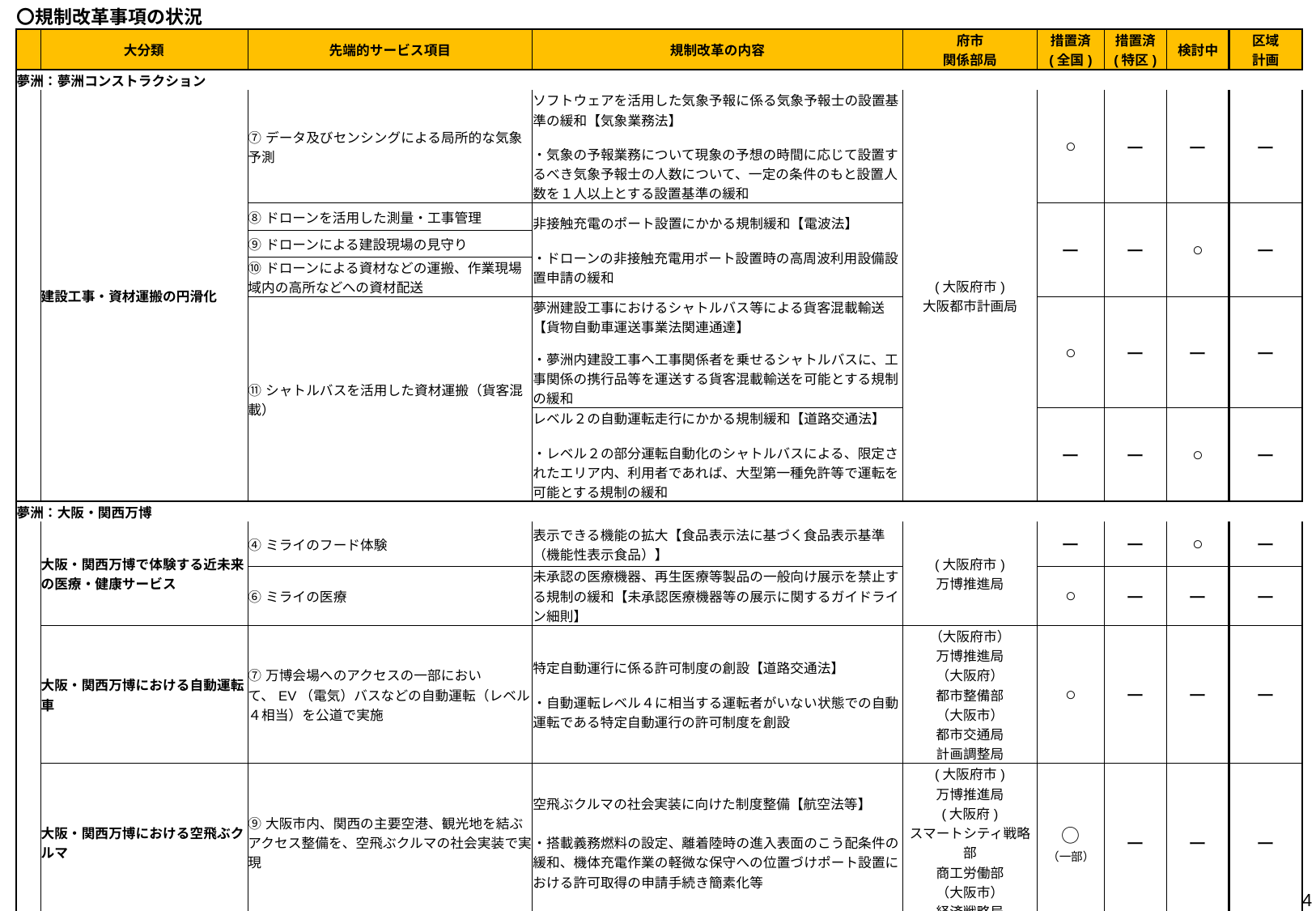

|  | 〇規制改革事項の状況 |  |  |  |  |  |  |  |  |
| --- | --- | --- | --- | --- | --- | --- | --- | --- | --- |
|  |  | 大分類 | 先端的サービス項目 | 規制改革の内容 | 府市 関係部局 | 措置済 (全国) | 措置済 (特区) | 検討中 | 区域 計画 |
|  | 夢洲：夢洲コンストラクション |  |  |  |  |  |  |  |  |
|  |  | 建設工事・資材運搬の円滑化 | ⑦データ及びセンシングによる局所的な気象予測 | ソフトウェアを活用した気象予報に係る気象予報士の設置基準の緩和【気象業務法】 ・気象の予報業務について現象の予想の時間に応じて設置するべき気象予報士の人数について、一定の条件のもと設置人数を１人以上とする設置基準の緩和 | (大阪府市) 大阪都市計画局 | ○ | ー | ー | ー |
|  |  |  | ⑧ドローンを活用した測量・工事管理 | 非接触充電のポート設置にかかる規制緩和【電波法】 ・ドローンの非接触充電用ポート設置時の高周波利用設備設置申請の緩和 |  | ー | ー | ○ | ー |
|  |  |  | ⑨ドローンによる建設現場の見守り |  |  |  |  |  |  |
|  |  |  | ⑩ドローンによる資材などの運搬、作業現場域内の高所などへの資材配送 |  |  |  |  |  |  |
|  |  |  | ⑪シャトルバスを活用した資材運搬（貨客混載） | 夢洲建設工事におけるシャトルバス等による貨客混載輸送【貨物自動車運送事業法関連通達】 ・夢洲内建設工事へ工事関係者を乗せるシャトルバスに、工事関係の携行品等を運送する貨客混載輸送を可能とする規制の緩和 |  | ○ | ー | ー | ー |
|  |  |  |  | レベル２の自動運転走行にかかる規制緩和【道路交通法】 ・レベル２の部分運転自動化のシャトルバスによる、限定されたエリア内、利用者であれば、大型第一種免許等で運転を可能とする規制の緩和 |  | ー | ー | ○ | ー |
|  | 夢洲：大阪・関西万博 |  |  |  |  |  |  |  |  |
|  |  | 大阪・関西万博で体験する近未来の医療・健康サービス | ④ミライのフード体験 | 表示できる機能の拡大【食品表示法に基づく食品表示基準（機能性表示食品）】 | (大阪府市) 万博推進局 | ー | ー | ○ | ー |
|  |  |  | ⑥ミライの医療 | 未承認の医療機器、再生医療等製品の一般向け展示を禁止する規制の緩和【未承認医療機器等の展示に関するガイドライン細則】 |  | ○ | ー | ー | ー |
|  |  | 大阪・関西万博における自動運転車 | ⑦万博会場へのアクセスの一部において、EV（電気）バスなどの自動運転（レベル４相当）を公道で実施 | 特定自動運行に係る許可制度の創設【道路交通法】 ・自動運転レベル４に相当する運転者がいない状態での自動運転である特定自動運行の許可制度を創設 | （大阪府市） 万博推進局 （大阪府） 都市整備部 （大阪市） 都市交通局 計画調整局 | ○ | ー | ー | ー |
|  |  | 大阪・関西万博における空飛ぶクルマ | ⑨大阪市内、関西の主要空港、観光地を結ぶアクセス整備を、空飛ぶクルマの社会実装で実現 | 空飛ぶクルマの社会実装に向けた制度整備【航空法等】 ・搭載義務燃料の設定、離着陸時の進入表面のこう配条件の緩和、機体充電作業の軽微な保守への位置づけポート設置における許可取得の申請手続き簡素化等 | (大阪府市) 万博推進局 (大阪府) スマートシティ戦略部 商工労働部 （大阪市） 経済戦略局 | ○ （一部） | ー | ー | ー |
|  |  | MaaSによる移動の円滑化 | ⑩OSAKAファストパス（仮称） | ダイナミックプライシングを活用した際の路上駐車場、路外駐車場に係る変動駐車料金の設定・表示に関する特例【駐車場法】 ・乗合バス、鉄道などの混雑緩和のための変動運賃などの設定に関する特例【道路運送法、鉄道事業法】 | (大阪府) スマートシティ戦略部 | ー | ー | ○ | ー |
4